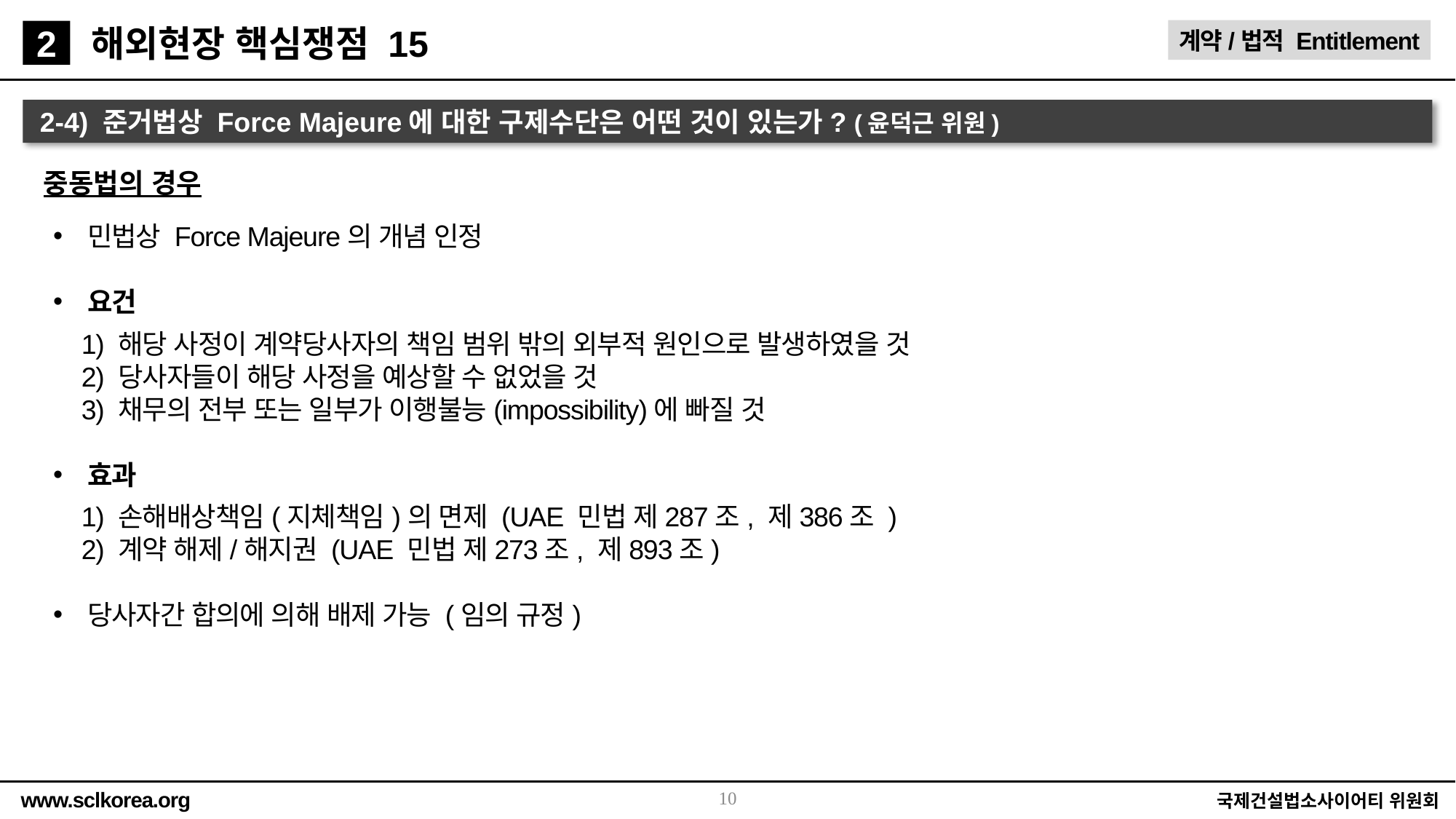

해외현장 핵심쟁점 15
계약/법적 Entitlement
2
2-4) 준거법상 Force Majeure에 대한 구제수단은 어떤 것이 있는가? (윤덕근 위원)
중동법의 경우
민법상 Force Majeure의 개념 인정

요건
    1) 해당 사정이 계약당사자의 책임 범위 밖의 외부적 원인으로 발생하였을 것
    2) 당사자들이 해당 사정을 예상할 수 없었을 것
    3) 채무의 전부 또는 일부가 이행불능(impossibility)에 빠질 것

효과
    1) 손해배상책임(지체책임)의 면제 (UAE 민법 제287조, 제386조 )
    2) 계약 해제/해지권 (UAE 민법 제273조, 제893조)

당사자간 합의에 의해 배제 가능 (임의 규정)
10